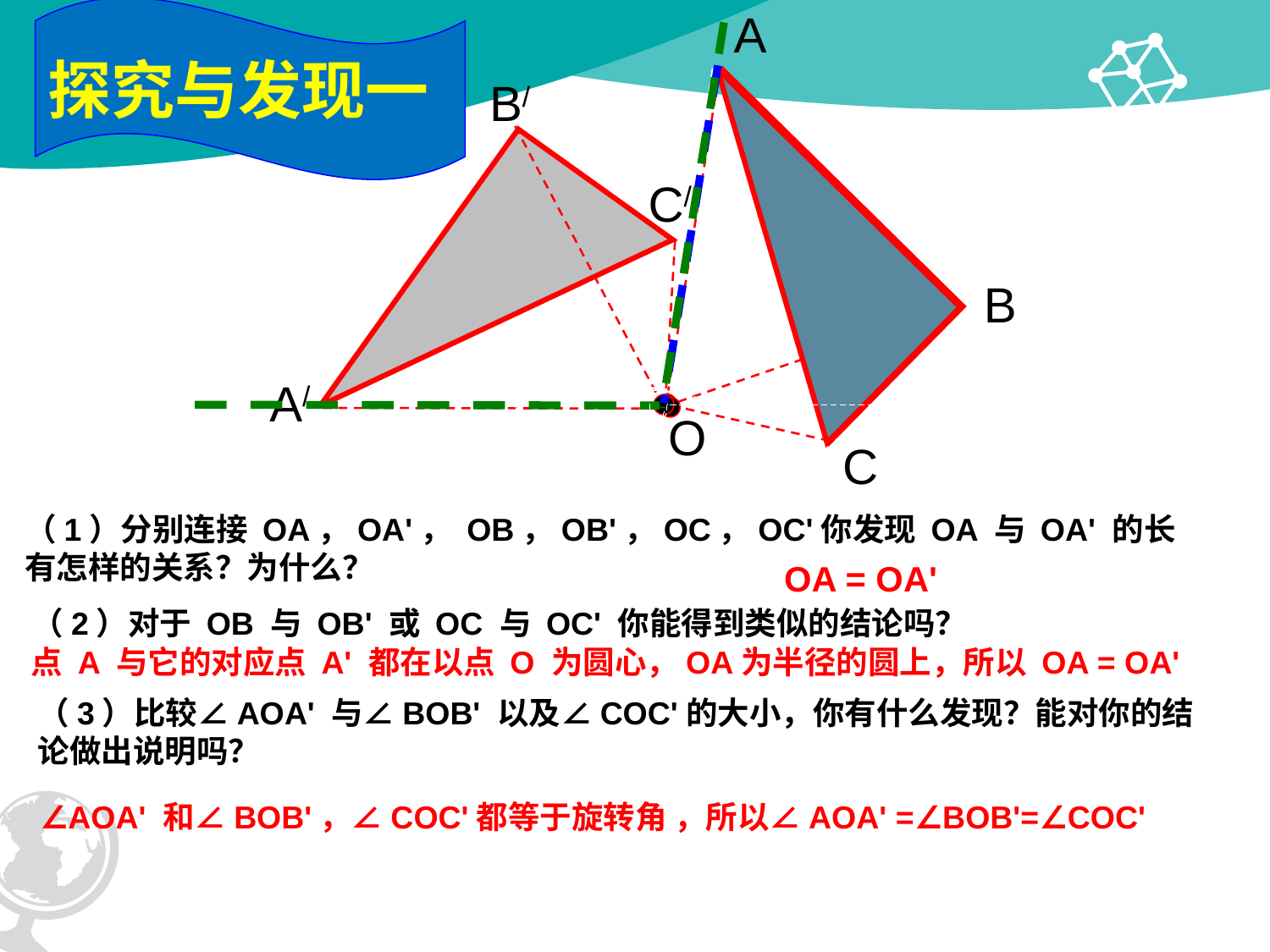

探究与发现一
A

B/

C/

B

A/

O

C
（1）分别连接 OA，OA'， OB，OB'，OC，OC'你发现 OA 与 OA' 的长有怎样的关系？为什么？
 OA = OA'
（2）对于 OB 与 OB' 或 OC 与 OC' 你能得到类似的结论吗？
点 A 与它的对应点 A' 都在以点 O 为圆心，OA为半径的圆上，所以 OA = OA'
（3）比较∠AOA' 与∠BOB' 以及∠COC'的大小，你有什么发现？能对你的结论做出说明吗？
∠AOA' 和∠BOB'，∠COC'都等于旋转角 ，所以∠AOA' =∠BOB'=∠COC'